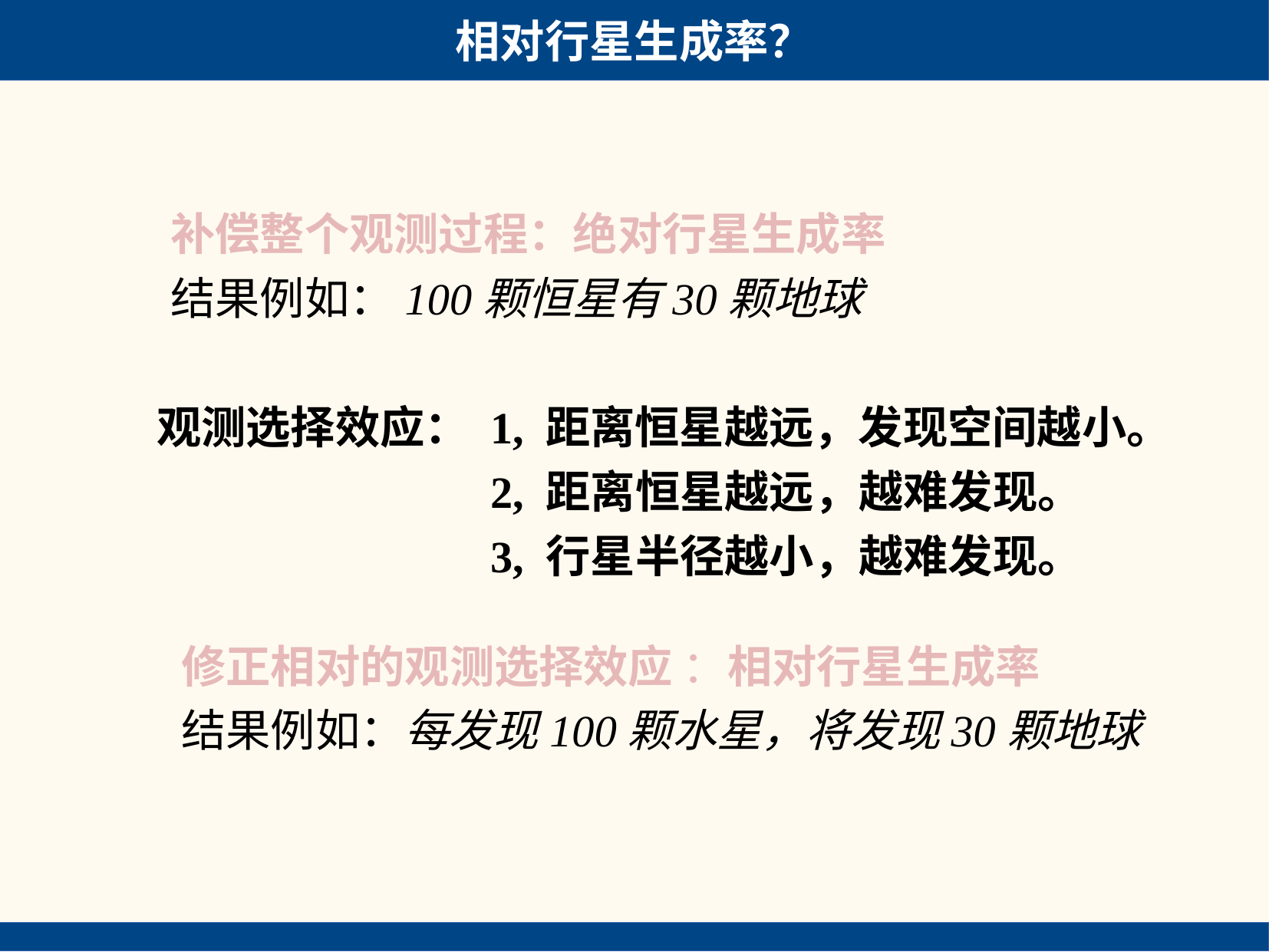

相对行星生成率？
补偿整个观测过程：绝对行星生成率
结果例如：100颗恒星有30颗地球
观测选择效应： 1, 距离恒星越远，发现空间越小。
                      2, 距离恒星越远，越难发现。
                      3, 行星半径越小，越难发现。
 修正相对的观测选择效应 ：相对行星生成率
 结果例如：每发现100颗水星，将发现30颗地球